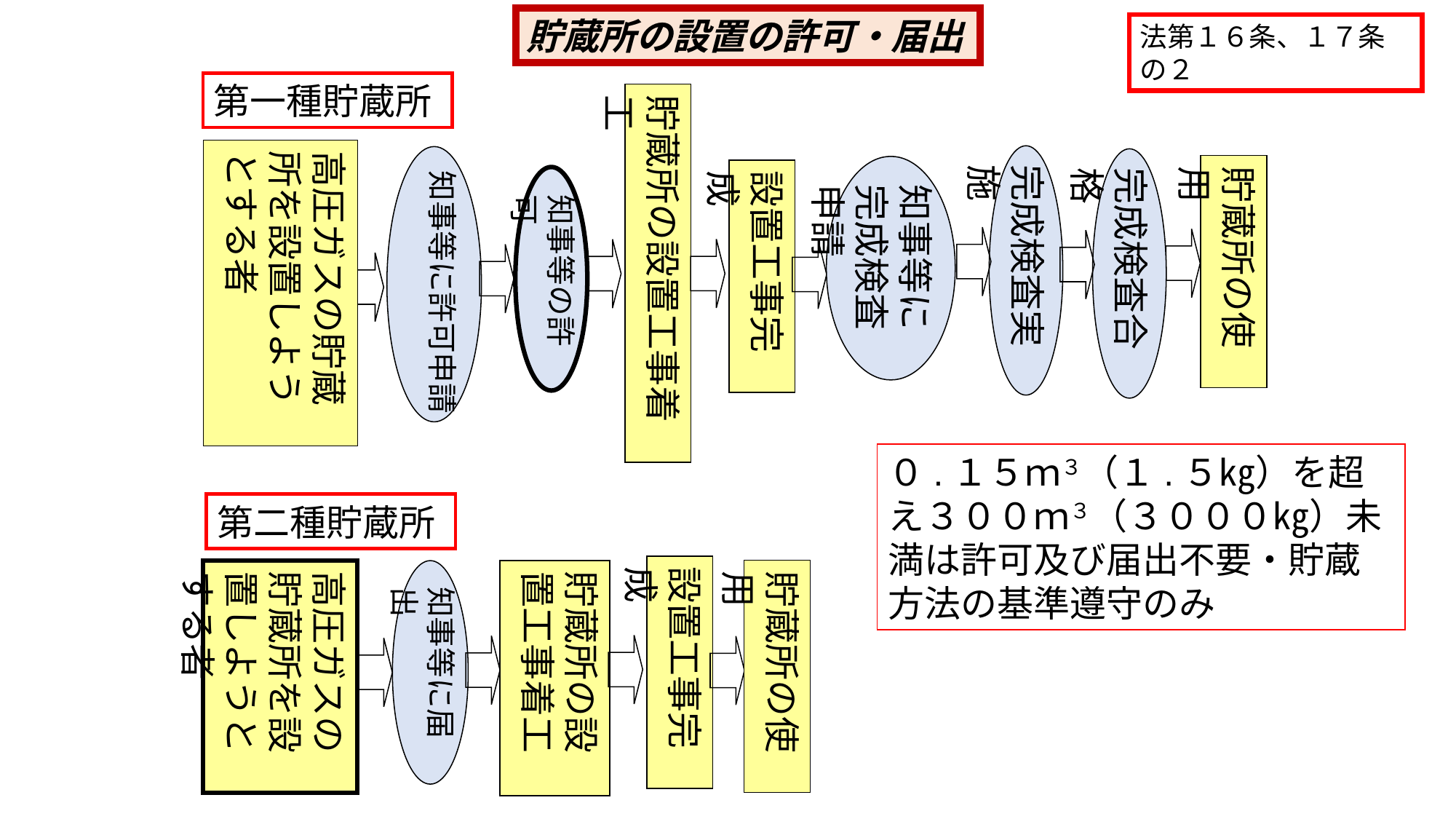

貯蔵所の設置の許可・届出
法第１６条、１７条の２
第一種貯蔵所
貯蔵所の設置工事着工
高圧ガスの貯蔵所を設置しようとする者

完成検査実施
貯蔵所の使用

完成検査合格
知事等に許可申請
設置工事完成

知事等に完成検査申請
知事等の許可

０.１５ｍ３（１.５㎏）を超え３００ｍ３（３０００㎏）未満は許可及び届出不要・貯蔵方法の基準遵守のみ
第二種貯蔵所
設置工事完成
貯蔵所の使用
高圧ガスの貯蔵所を設置しようとする者

貯蔵所の設置工事着工
知事等に届出